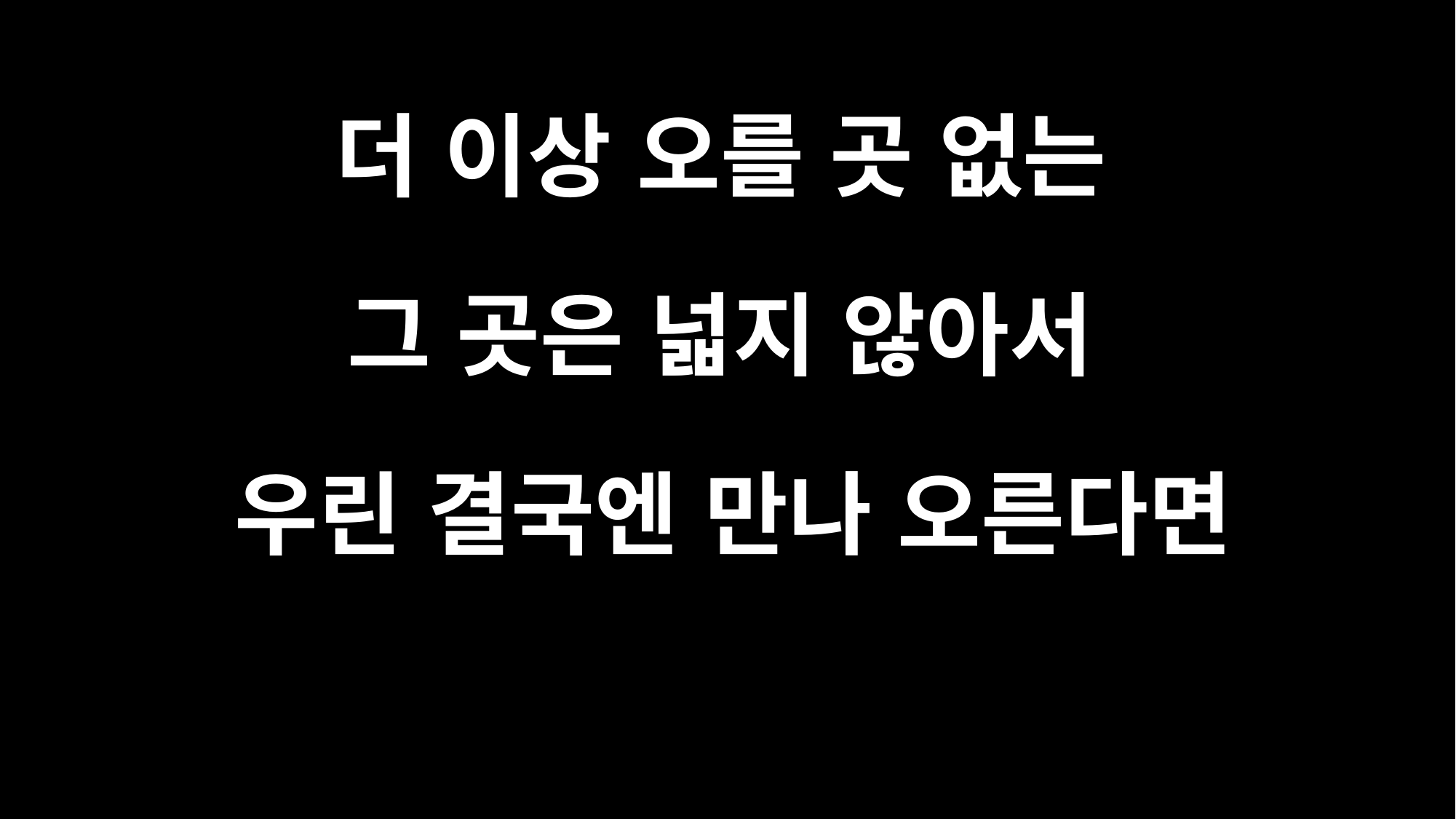

더 이상 오를 곳 없는
그 곳은 넓지 않아서
우린 결국엔 만나 오른다면